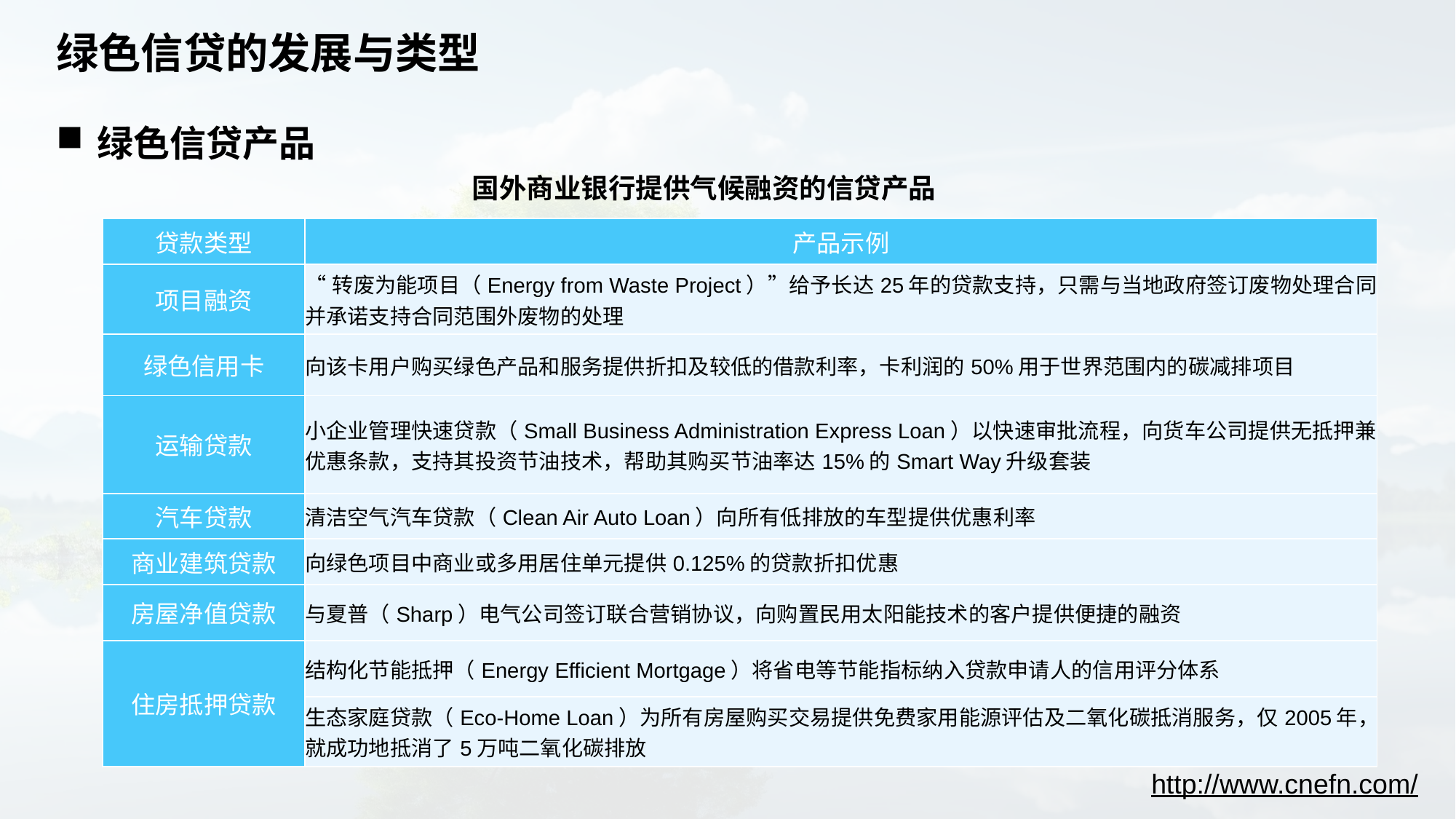

# 绿色信贷的发展与类型
绿色信贷产品
国外商业银行提供气候融资的信贷产品
| 贷款类型 | 产品示例 |
| --- | --- |
| 项目融资 | “转废为能项目（Energy from Waste Project）”给予长达25年的贷款支持，只需与当地政府签订废物处理合同并承诺支持合同范围外废物的处理 |
| 绿色信用卡 | 向该卡用户购买绿色产品和服务提供折扣及较低的借款利率，卡利润的50%用于世界范围内的碳减排项目 |
| 运输贷款 | 小企业管理快速贷款（Small Business Administration Express Loan）以快速审批流程，向货车公司提供无抵押兼优惠条款，支持其投资节油技术，帮助其购买节油率达15%的Smart Way升级套装 |
| 汽车贷款 | 清洁空气汽车贷款（Clean Air Auto Loan）向所有低排放的车型提供优惠利率 |
| 商业建筑贷款 | 向绿色项目中商业或多用居住单元提供0.125%的贷款折扣优惠 |
| 房屋净值贷款 | 与夏普（Sharp）电气公司签订联合营销协议，向购置民用太阳能技术的客户提供便捷的融资 |
| 住房抵押贷款 | 结构化节能抵押（Energy Efficient Mortgage）将省电等节能指标纳入贷款申请人的信用评分体系 |
|  | 生态家庭贷款（Eco-Home Loan）为所有房屋购买交易提供免费家用能源评估及二氧化碳抵消服务，仅2005年，就成功地抵消了5万吨二氧化碳排放 |